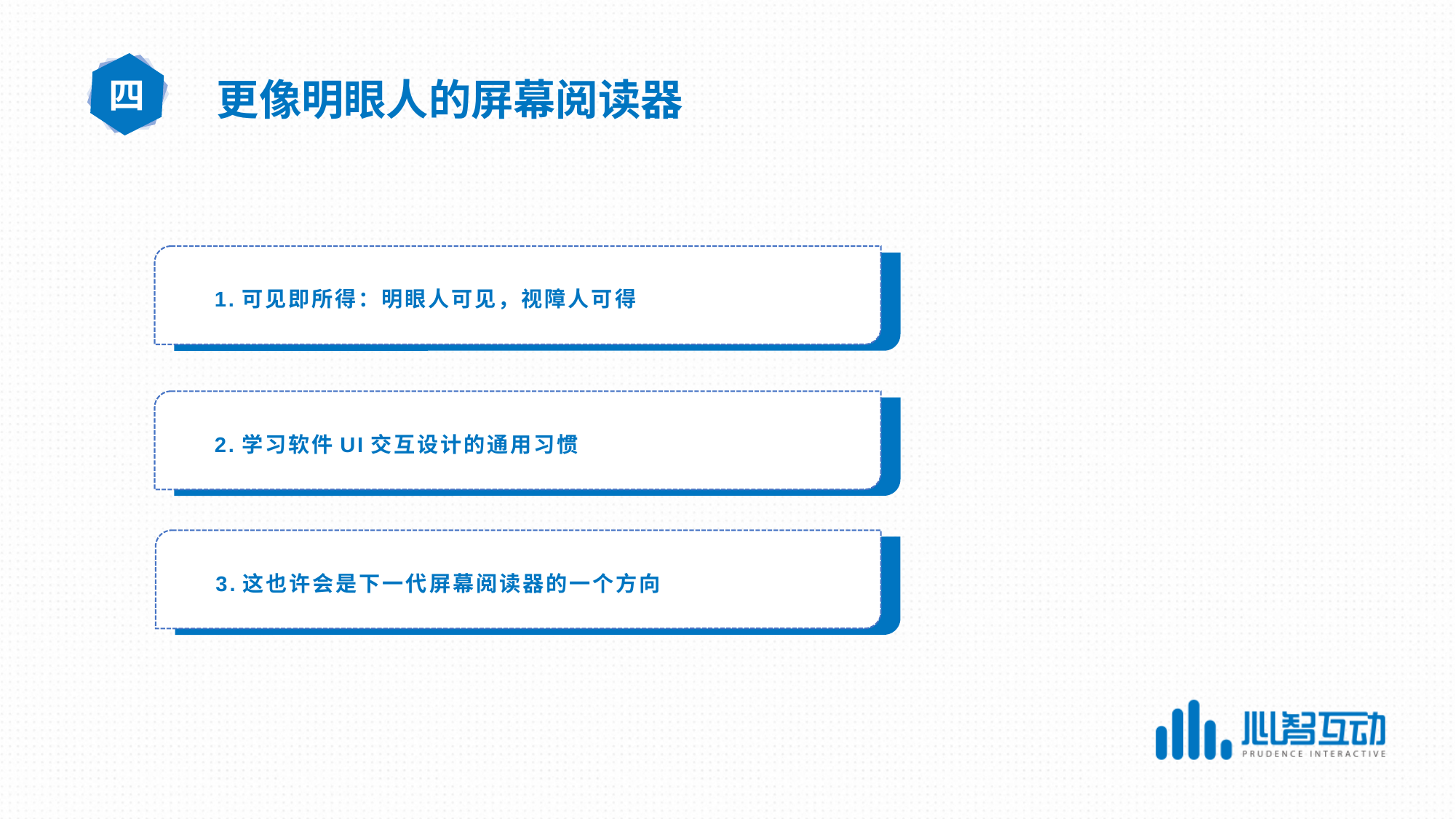

四

更像明眼人的屏幕阅读器

1.可见即所得：明眼人可见，视障人可得

2.学习软件UI交互设计的通用习惯

3.这也许会是下一代屏幕阅读器的一个方向